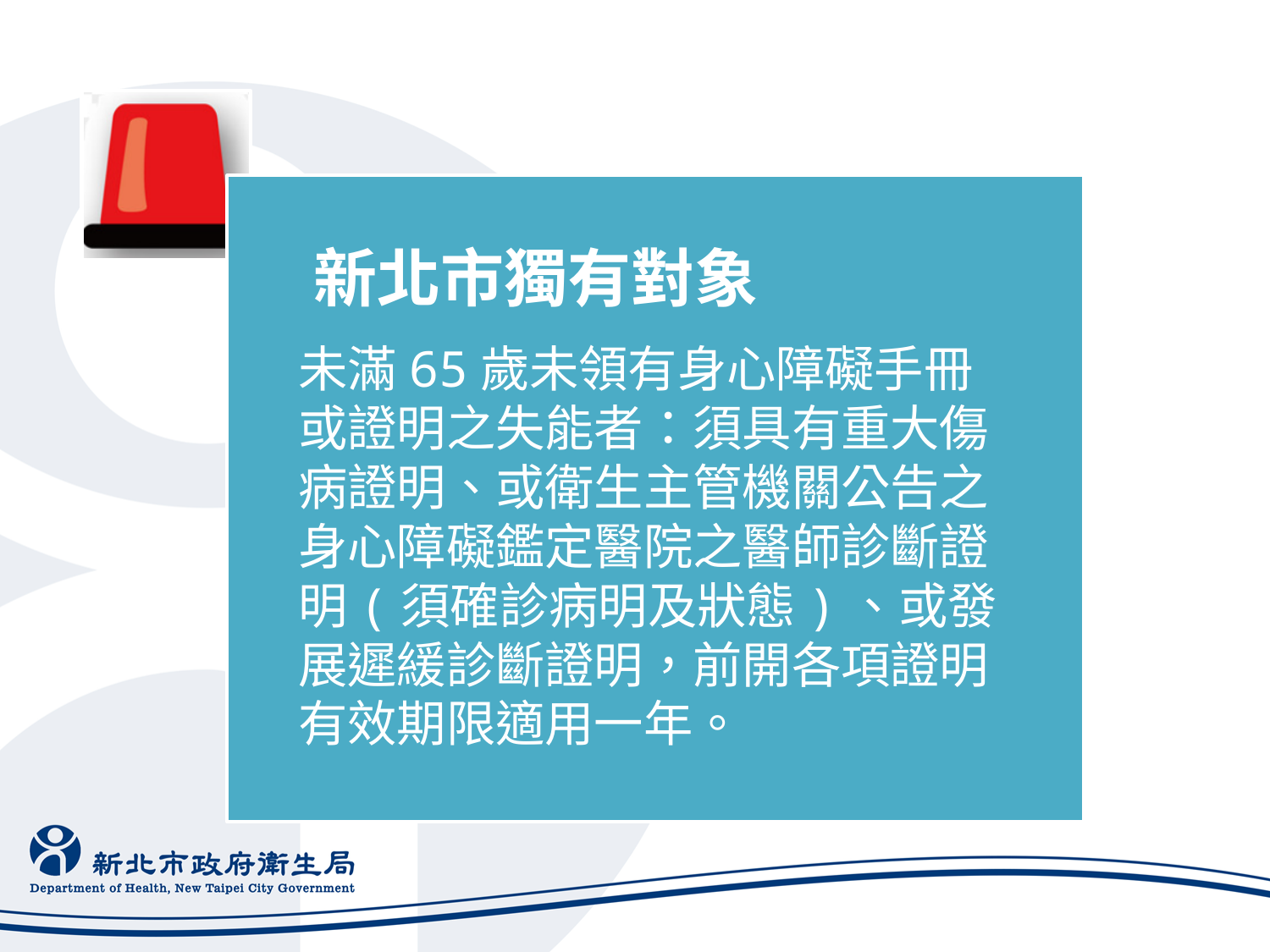

新北市獨有對象
未滿65歲未領有身心障礙手冊或證明之失能者：須具有重大傷病證明、或衛生主管機關公告之身心障礙鑑定醫院之醫師診斷證明(須確診病明及狀態)、或發展遲緩診斷證明，前開各項證明有效期限適用一年。